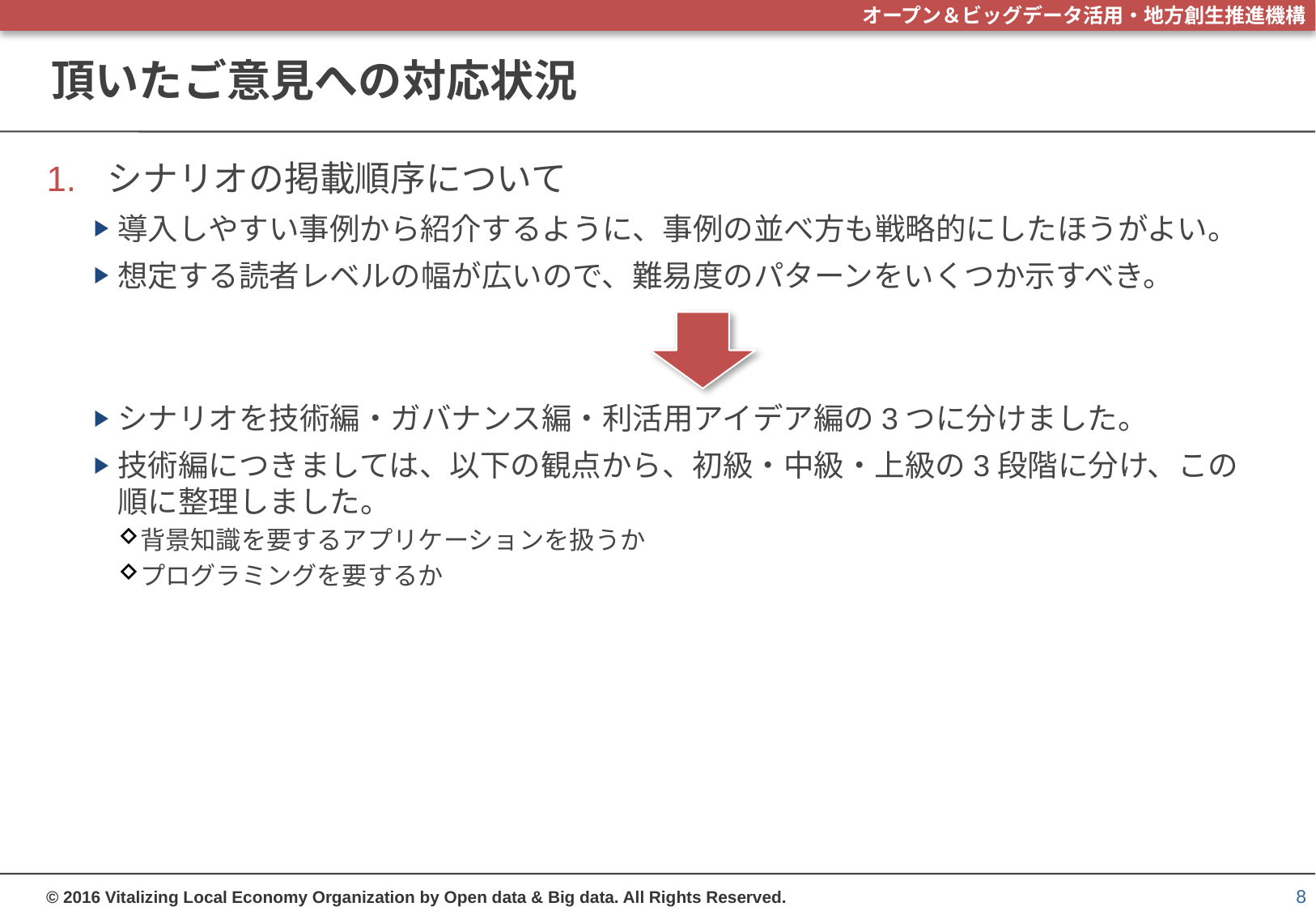

# 頂いたご意見への対応状況
シナリオの掲載順序について
導入しやすい事例から紹介するように、事例の並べ方も戦略的にしたほうがよい。
想定する読者レベルの幅が広いので、難易度のパターンをいくつか示すべき。

シナリオを技術編・ガバナンス編・利活用アイデア編の3つに分けました。
技術編につきましては、以下の観点から、初級・中級・上級の3段階に分け、この順に整理しました。
背景知識を要するアプリケーションを扱うか
プログラミングを要するか

8